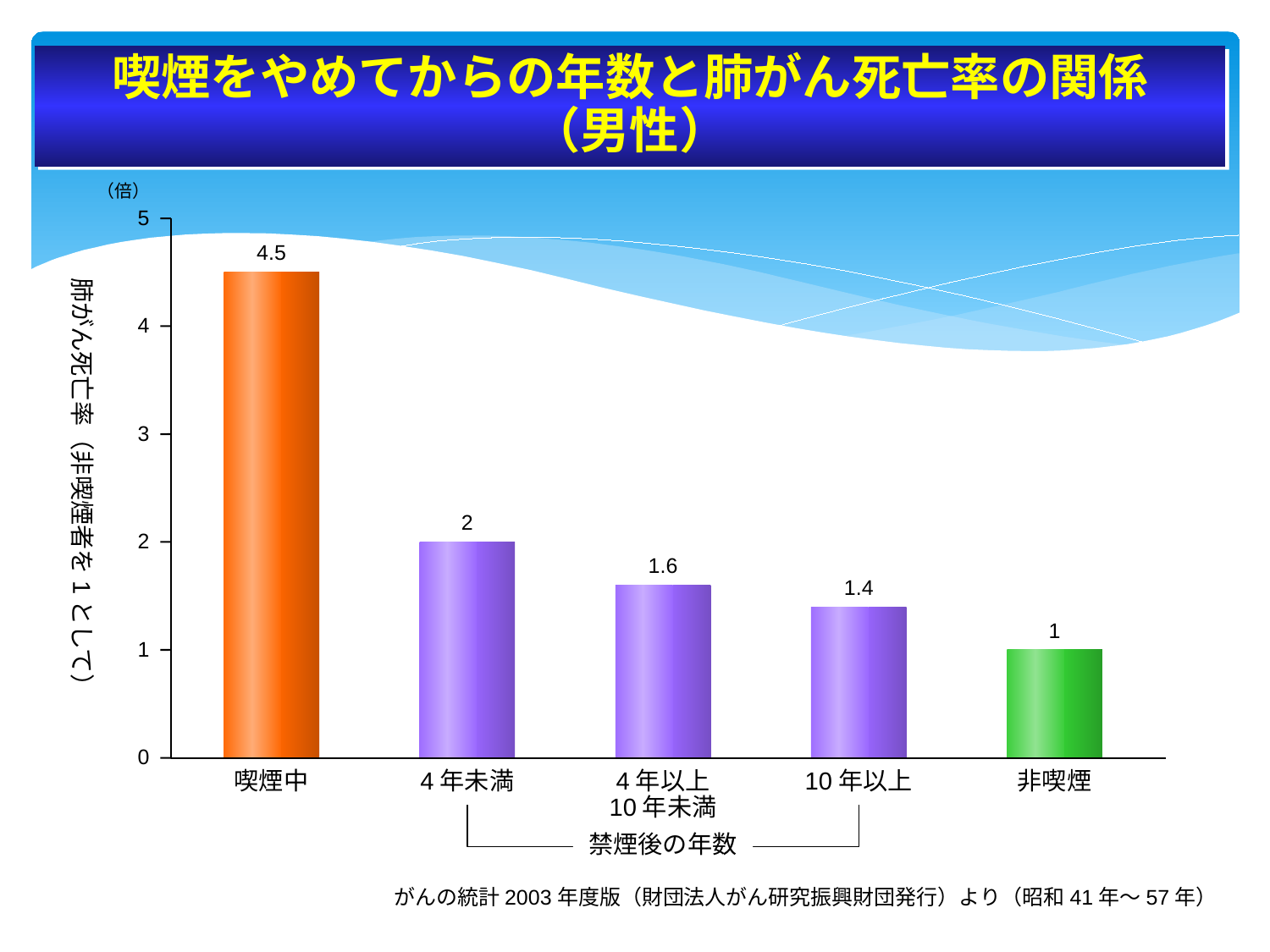

# 喫煙をやめてからの年数と肺がん死亡率の関係 （男性）
（倍）
5

4.5
肺がん死亡率（非喫煙者を1として）

4

3

2
2

1.6
1.4

1
1

0

喫煙中
4年未満
4年以上
10年未満
10年以上
非喫煙

禁煙後の年数
がんの統計2003年度版（財団法人がん研究振興財団発行）より（昭和41年～57年）